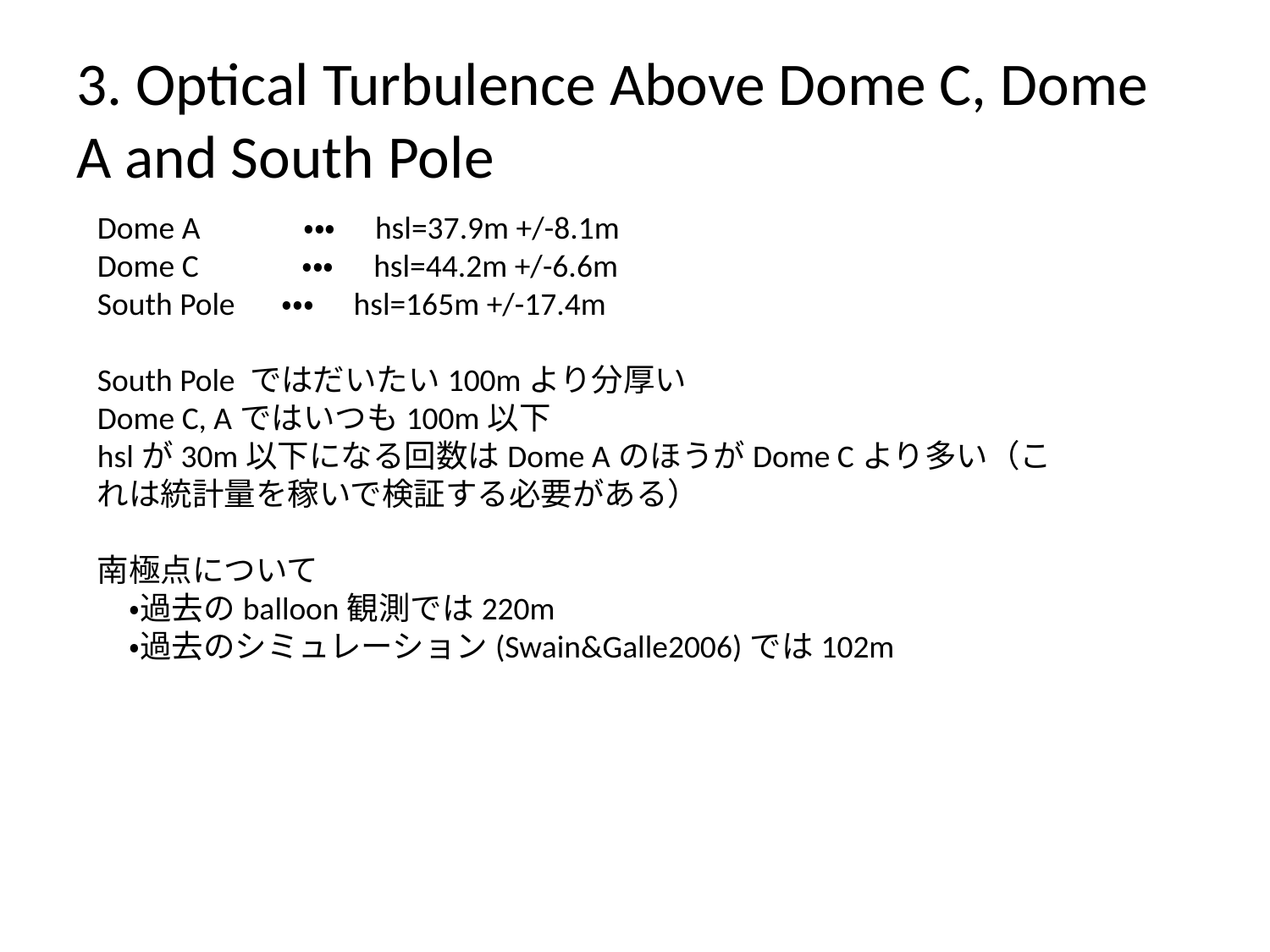

# 3. Optical Turbulence Above Dome C, Dome A and South Pole
Dome A　　　・・・　hsl=37.9m +/-8.1m
Dome C　　　・・・　hsl=44.2m +/-6.6m
South Pole 　・・・　hsl=165m +/-17.4m

South Pole ではだいたい100mより分厚い
Dome C, Aではいつも100m以下
hslが30m以下になる回数はDome AのほうがDome Cより多い（これは統計量を稼いで検証する必要がある）

南極点について
　・過去のballoon観測では220m
　・過去のシミュレーション(Swain&Galle2006)では102m